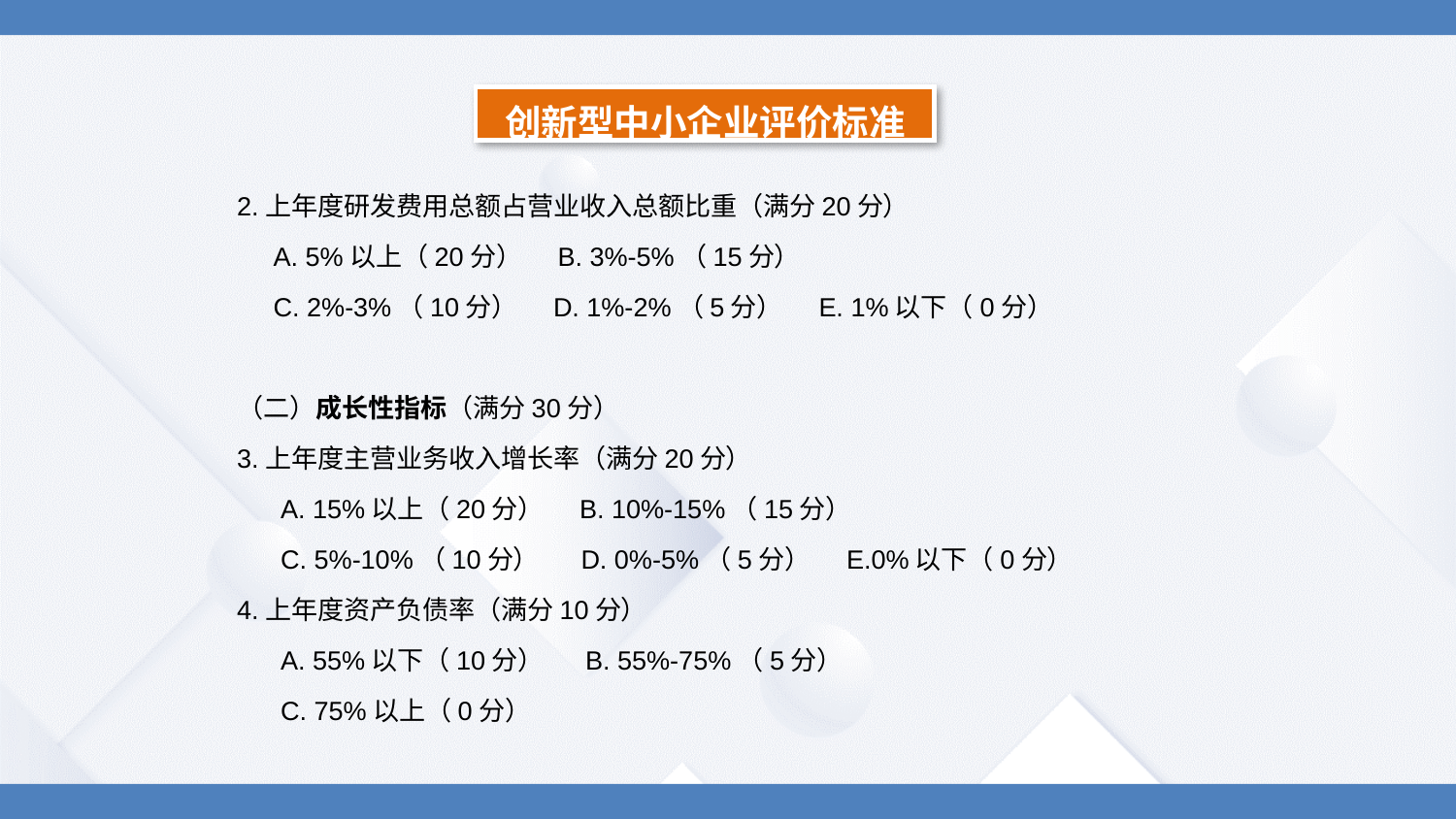

创新型中小企业评价标准

2.上年度研发费用总额占营业收入总额比重（满分20分）
     A. 5%以上（20分）     B. 3%-5%（15分）
     C. 2%-3%（10分）     D. 1%-2%（5分）     E. 1%以下（0分）

（二）成长性指标（满分30分）
3.上年度主营业务收入增长率（满分20分）
      A. 15%以上（20分）     B. 10%-15%（15分）
      C. 5%-10%（10分）      D. 0%-5%（5分）     E.0%以下（0分）
4.上年度资产负债率（满分10分）
      A. 55%以下（10分）      B. 55%-75%（5分）
      C. 75%以上（0分）